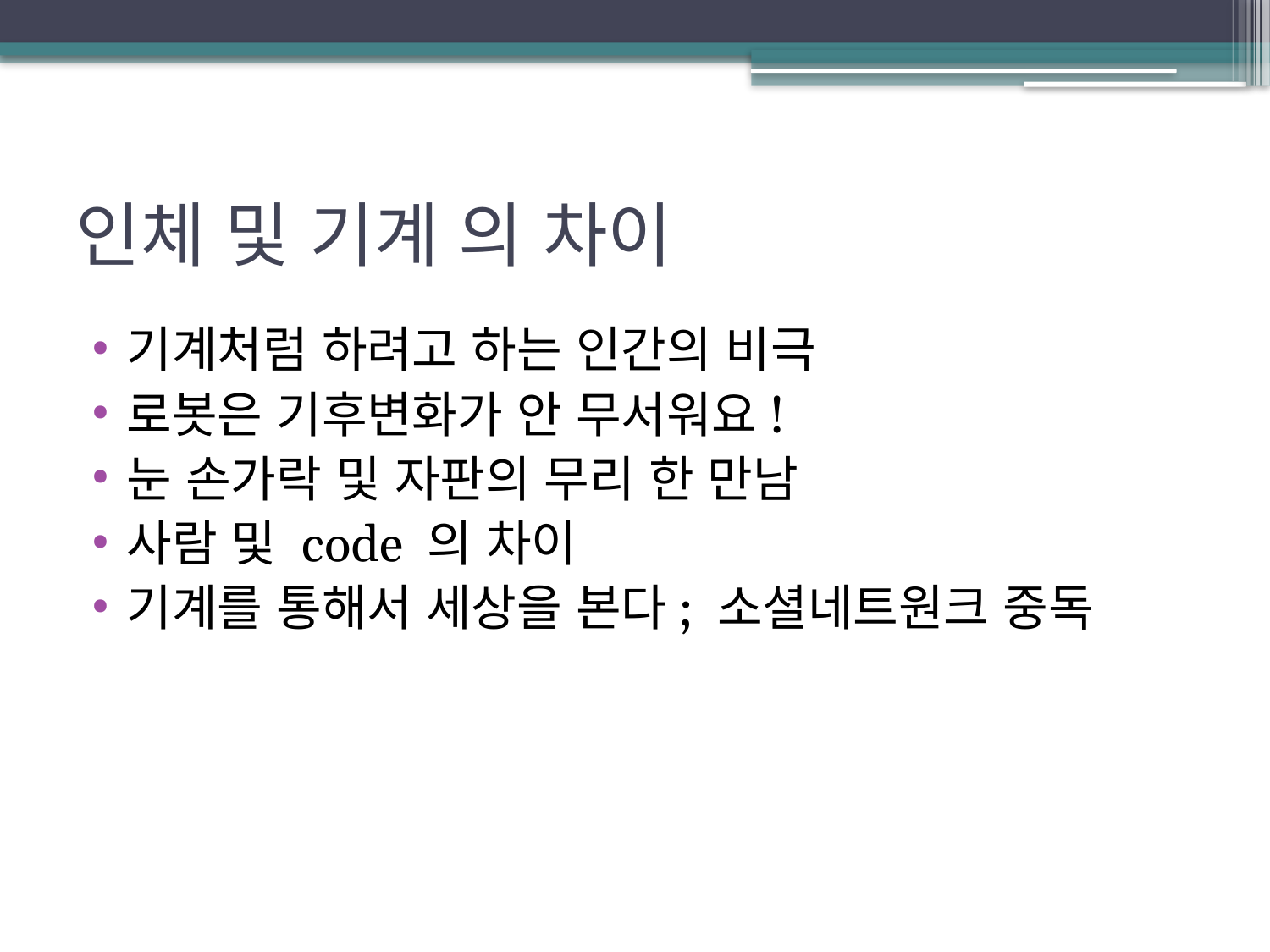

# 인체 및 기계 의 차이
기계처럼 하려고 하는 인간의 비극
로봇은 기후변화가 안 무서워요!
눈 손가락 및 자판의 무리 한 만남
사람 및 code 의 차이
기계를 통해서 세상을 본다; 소셜네트원크 중독